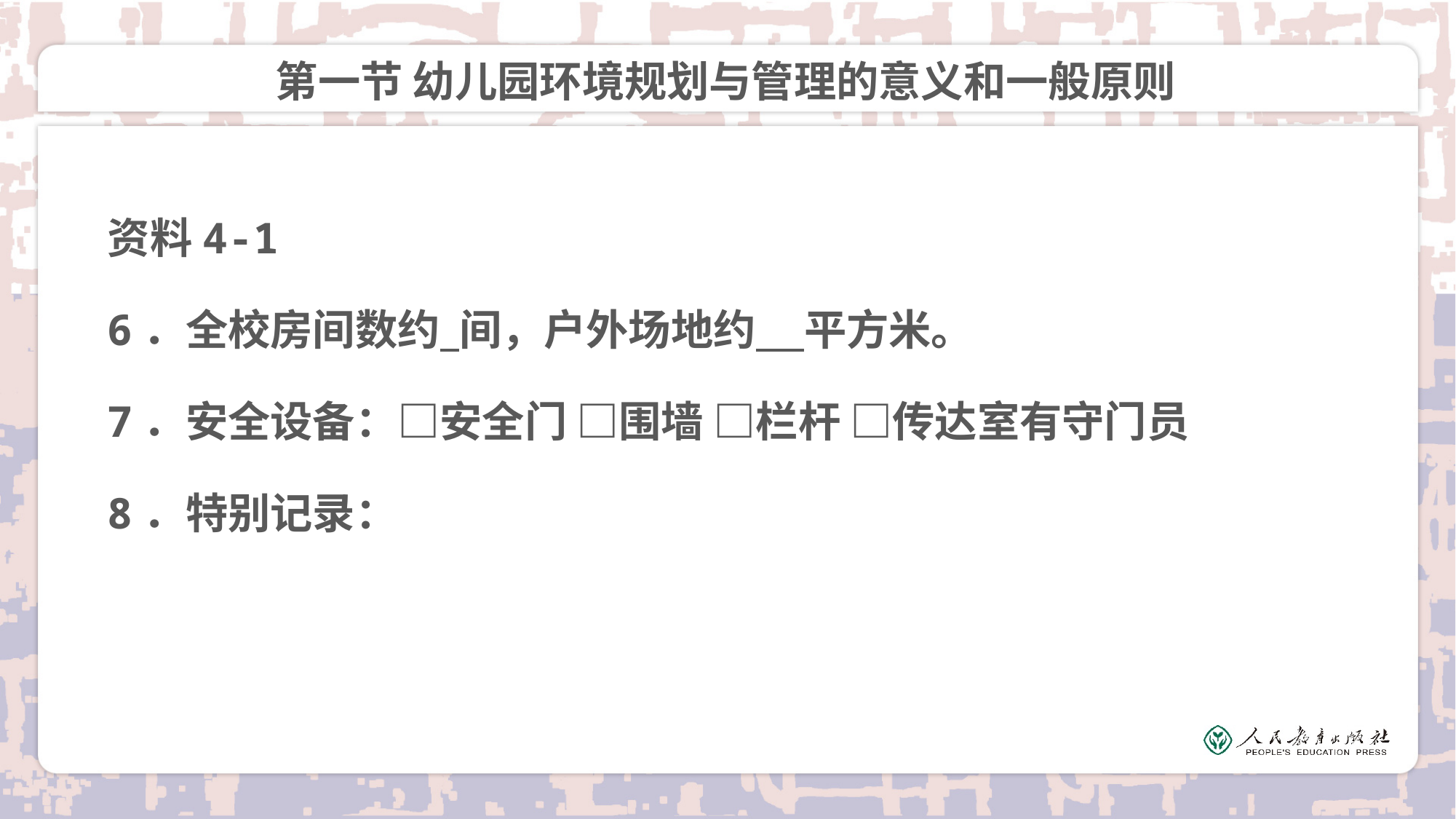

# 第一节 幼儿园环境规划与管理的意义和一般原则
资料4-1
6．全校房间数约  间，户外场地约     平方米。
7．安全设备：□安全门 □围墙 □栏杆 □传达室有守门员
8．特别记录：